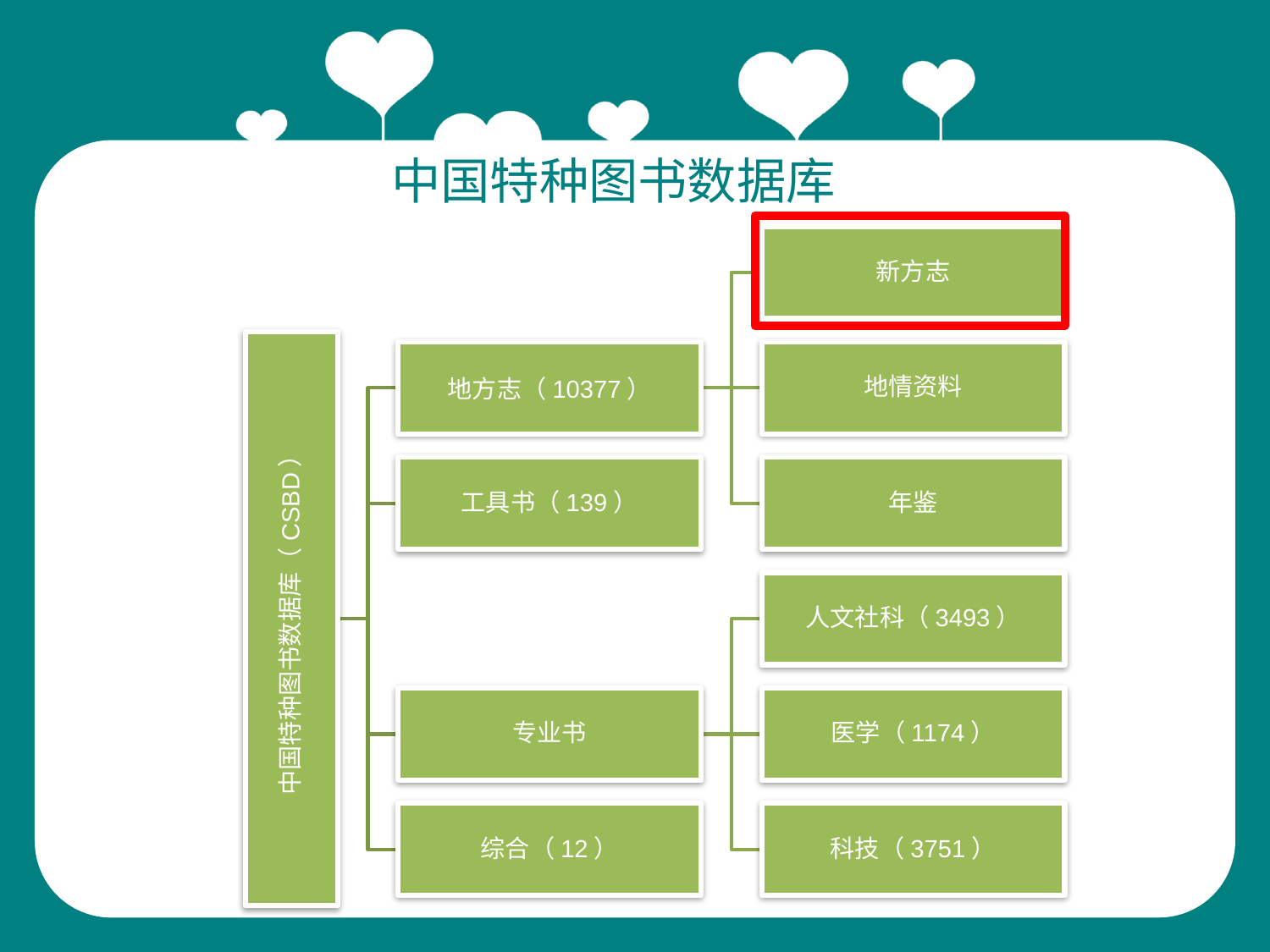

中国特种图书数据库

中国特种图书数据库（CSBD）
地方志（10377）
新方志
地情资料
年鉴
工具书（139）
专业书
人文社科（3493）
医学（1174）
科技（3751）
综合（12）